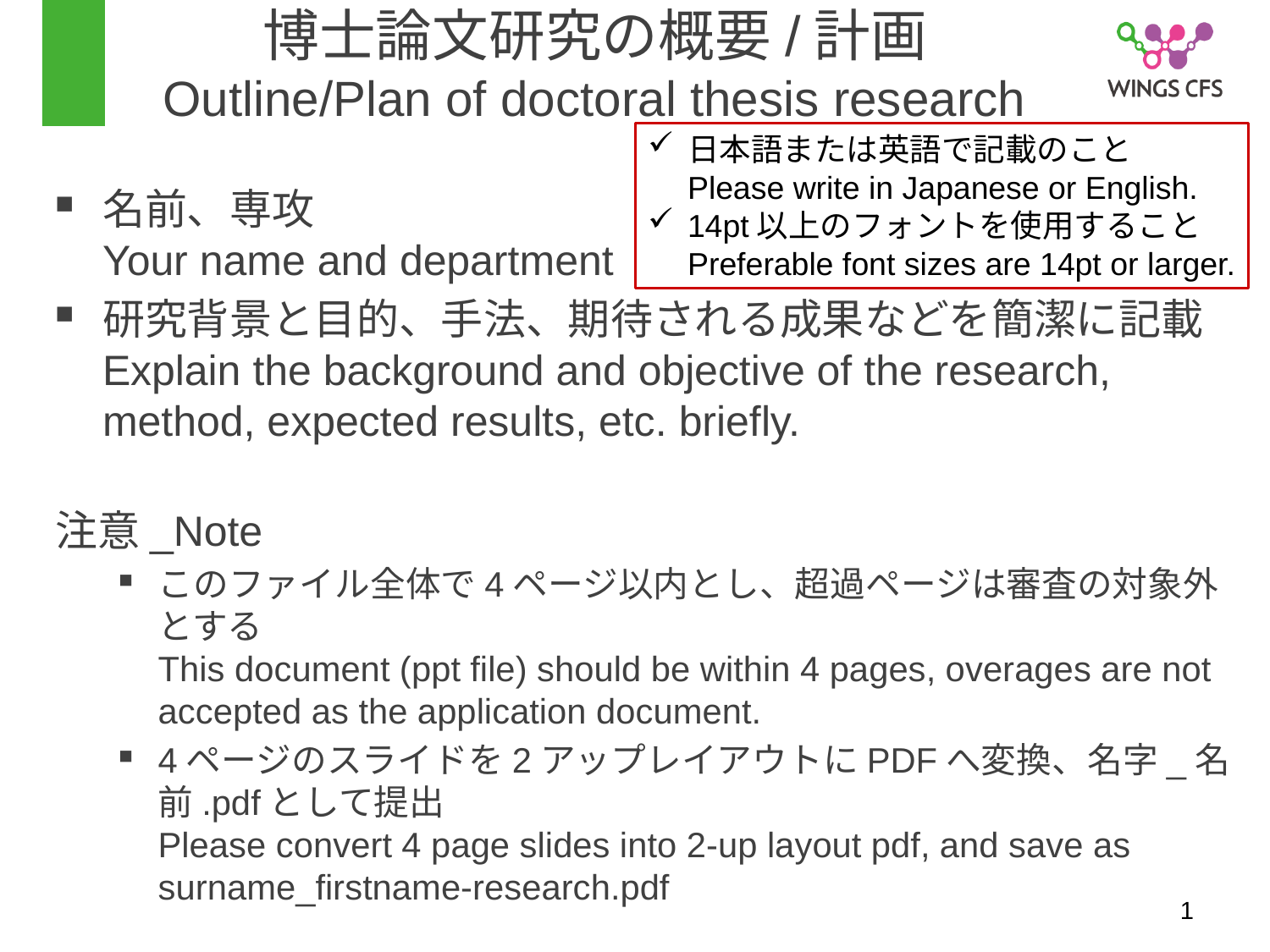

# 博士論文研究の概要/計画 Outline/Plan of doctoral thesis research
日本語または英語で記載のこと
Please write in Japanese or English.
14pt以上のフォントを使用すること
Preferable font sizes are 14pt or larger.
名前、専攻
Your name and department
研究背景と目的、手法、期待される成果などを簡潔に記載
Explain the background and objective of the research, method, expected results, etc. briefly.
注意_Note
このファイル全体で4ページ以内とし、超過ページは審査の対象外とする
This document (ppt file) should be within 4 pages, overages are not accepted as the application document.
4ページのスライドを2アップレイアウトにPDFへ変換、名字_名前.pdfとして提出
Please convert 4 page slides into 2-up layout pdf, and save as surname_firstname-research.pdf
1